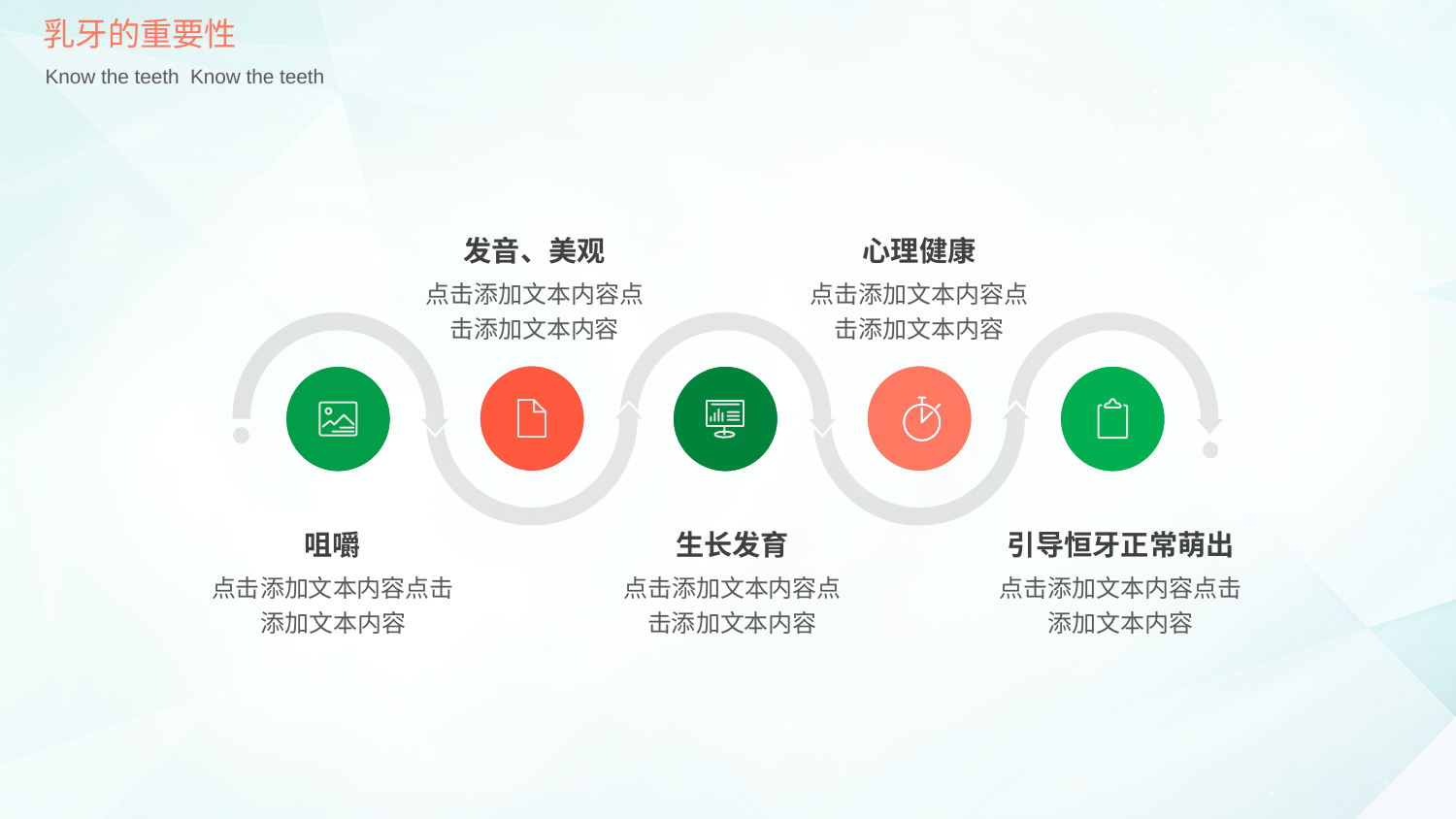

乳牙的重要性
Know the teeth  Know the teeth
发音、美观
点击添加文本内容点击添加文本内容

心理健康
点击添加文本内容点击添加文本内容

咀嚼
点击添加文本内容点击添加文本内容

生长发育
点击添加文本内容点击添加文本内容

引导恒牙正常萌出
点击添加文本内容点击添加文本内容